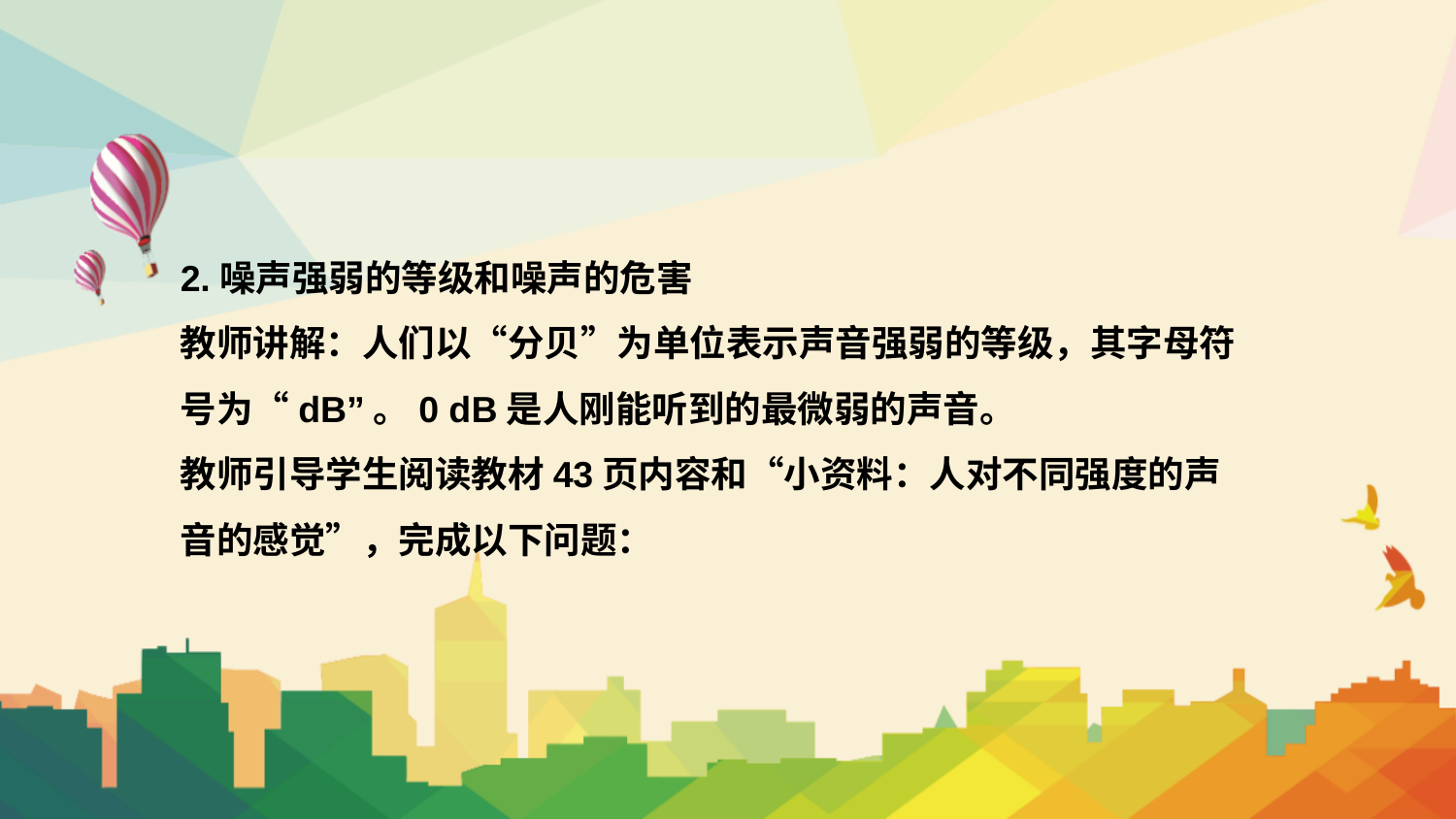

2.噪声强弱的等级和噪声的危害
教师讲解：人们以“分贝”为单位表示声音强弱的等级，其字母符号为“dB”。0 dB是人刚能听到的最微弱的声音。
教师引导学生阅读教材43页内容和“小资料：人对不同强度的声音的感觉”，完成以下问题：